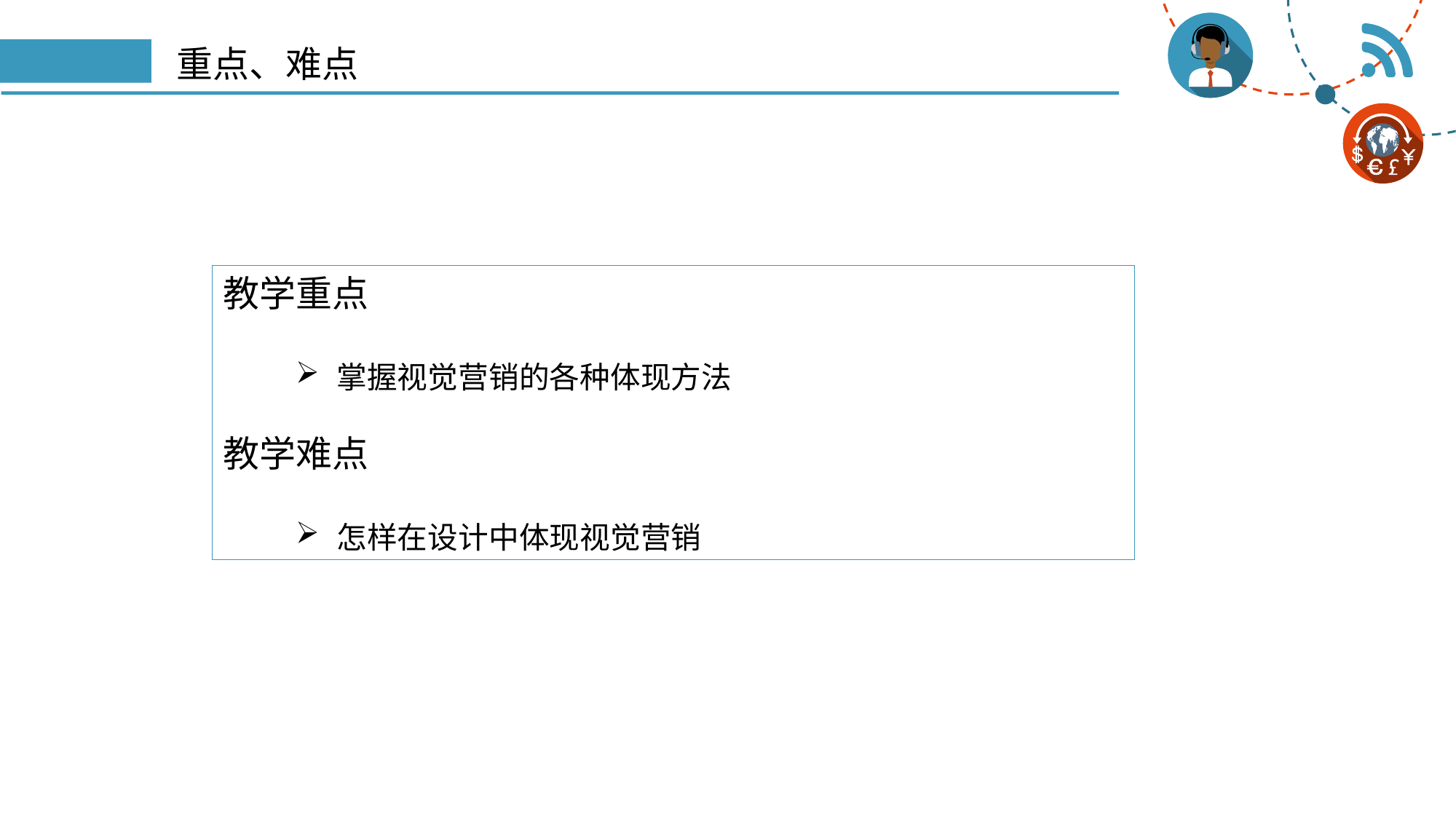

# 重点、难点
教学重点

掌握视觉营销的各种体现方法

教学难点

怎样在设计中体现视觉营销